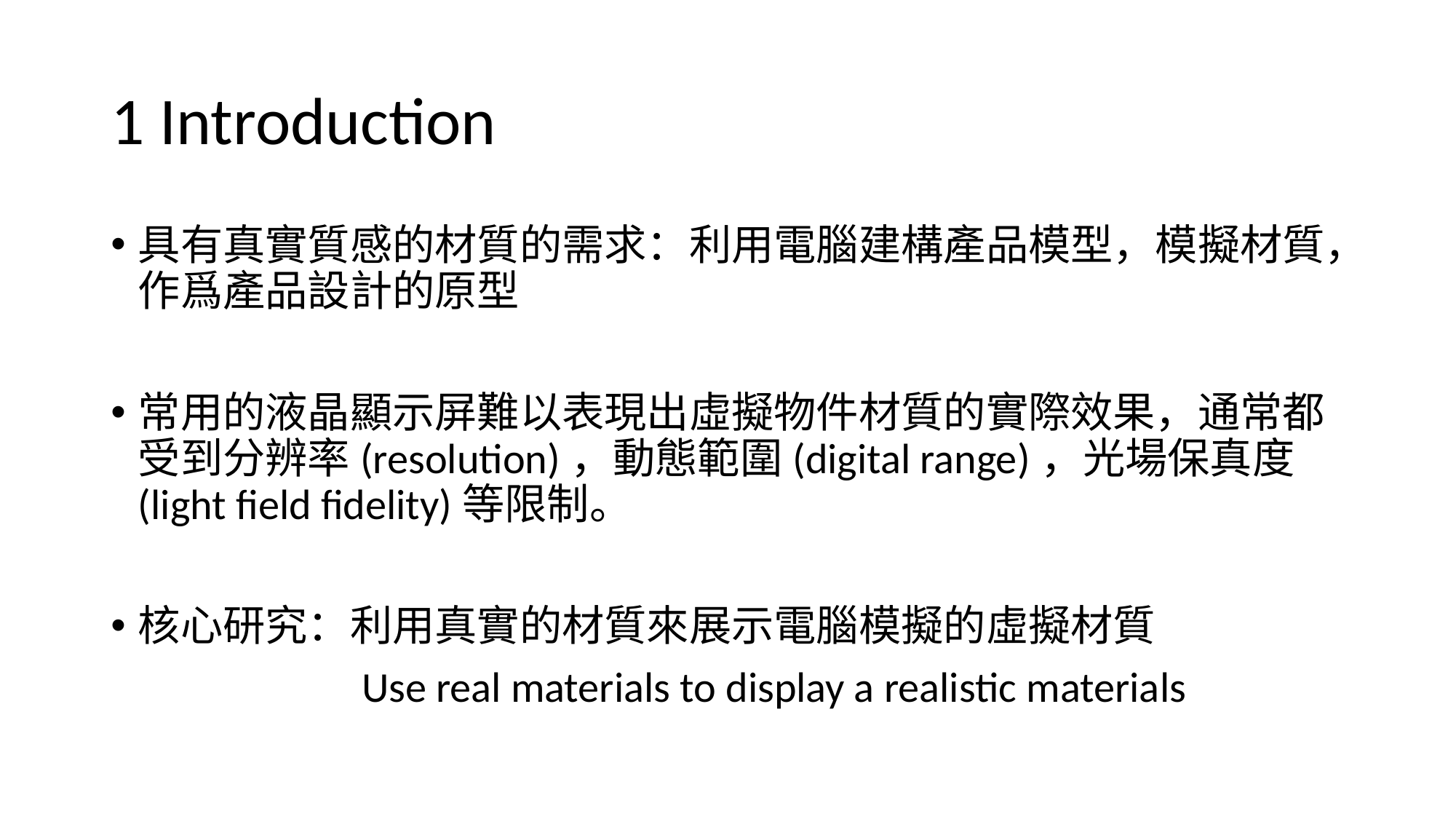

# 1 Introduction
具有真實質感的材質的需求：利用電腦建構產品模型，模擬材質，作爲產品設計的原型

常用的液晶顯示屏難以表現出虛擬物件材質的實際效果，通常都受到分辨率(resolution)，動態範圍(digital range)，光場保真度(light field fidelity)等限制。

核心研究：利用真實的材質來展示電腦模擬的虛擬材質
                          Use real materials to display a realistic materials